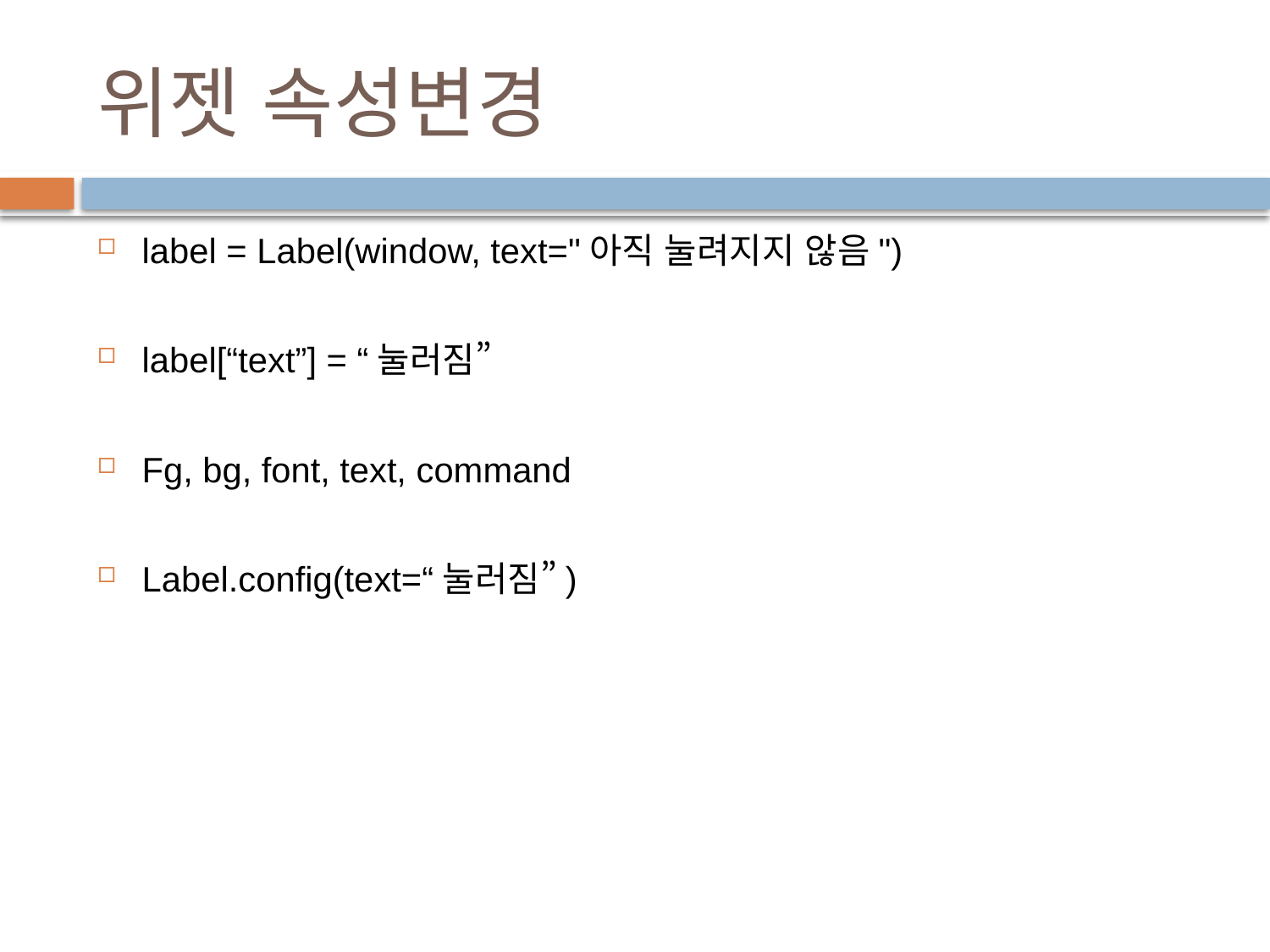

# 위젯 속성변경
label = Label(window, text="아직 눌려지지 않음")

label[“text”] = “눌러짐”

Fg, bg, font, text, command

Label.config(text=“눌러짐”)